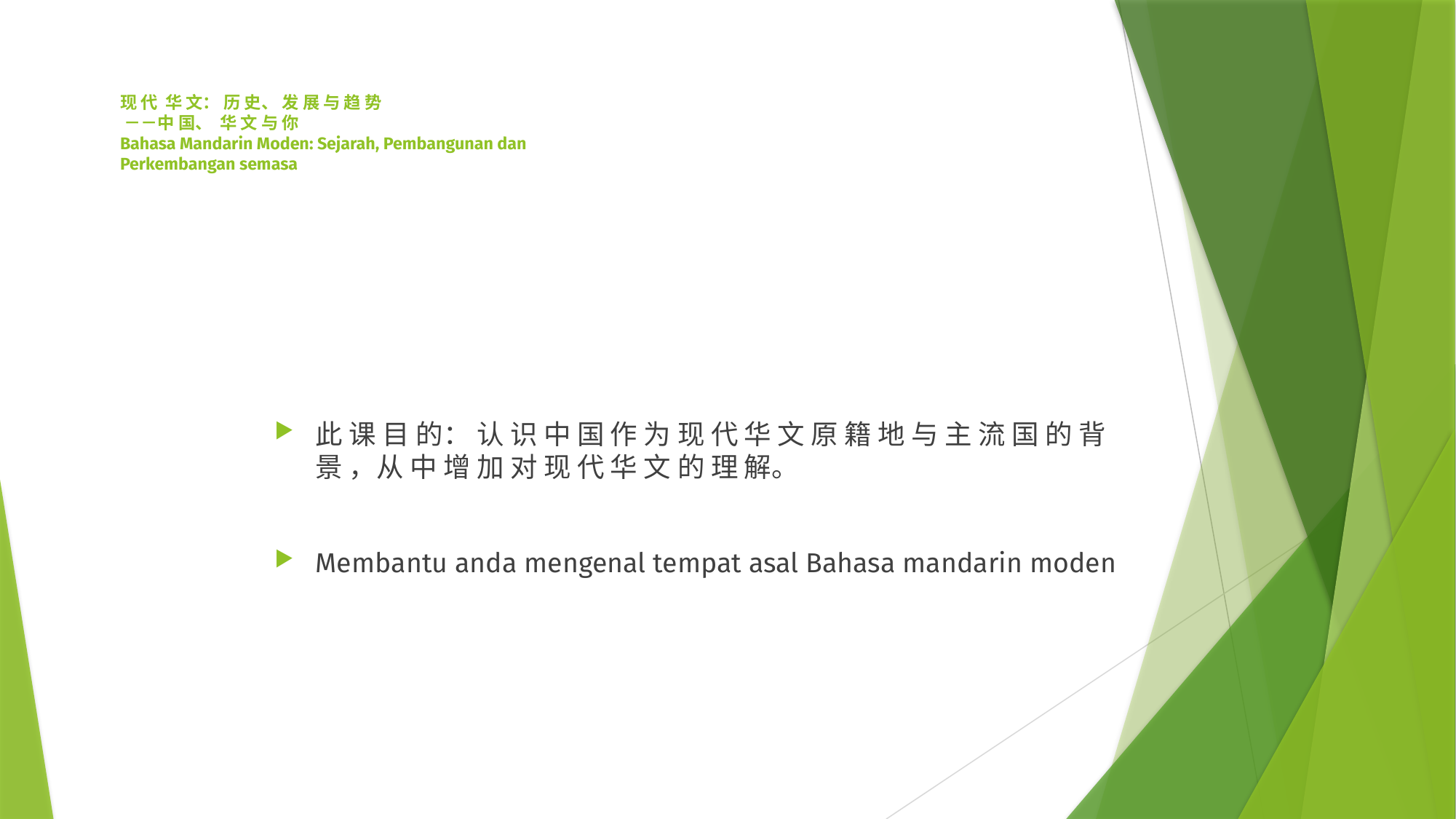

# 现 代  华 文： 历 史、 发 展 与 趋 势 －－中 国、  华 文 与 你 Bahasa Mandarin Moden: Sejarah, Pembangunan dan Perkembangan semasa
此 课 目 的： 认 识 中 国 作 为 现 代 华 文 原 籍 地 与 主 流 国 的 背 景 ，从 中 增 加 对 现 代 华 文 的 理 解。

Membantu anda mengenal tempat asal Bahasa mandarin moden